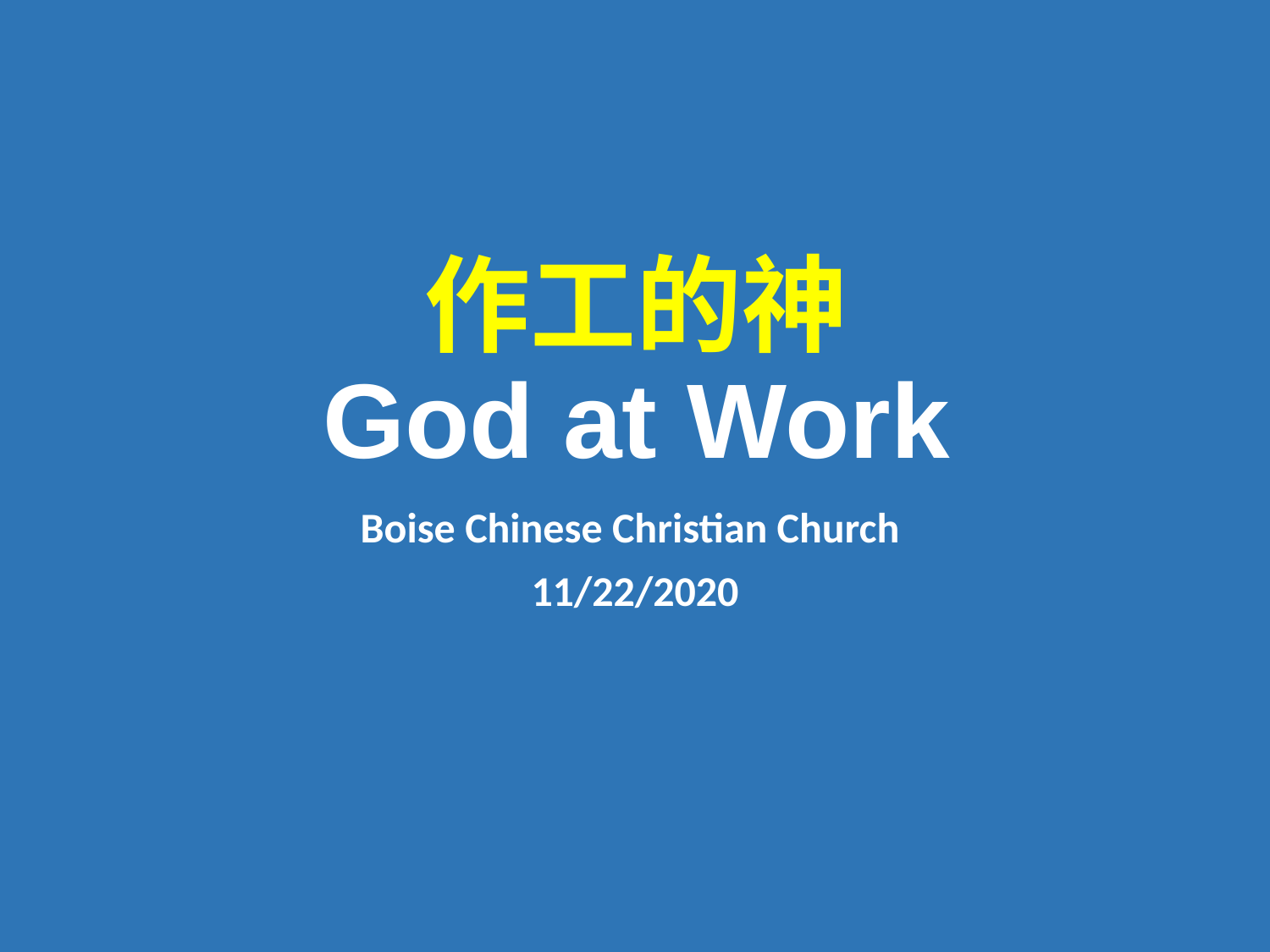

# 作工的神 God at Work
Boise Chinese Christian Church
11/22/2020